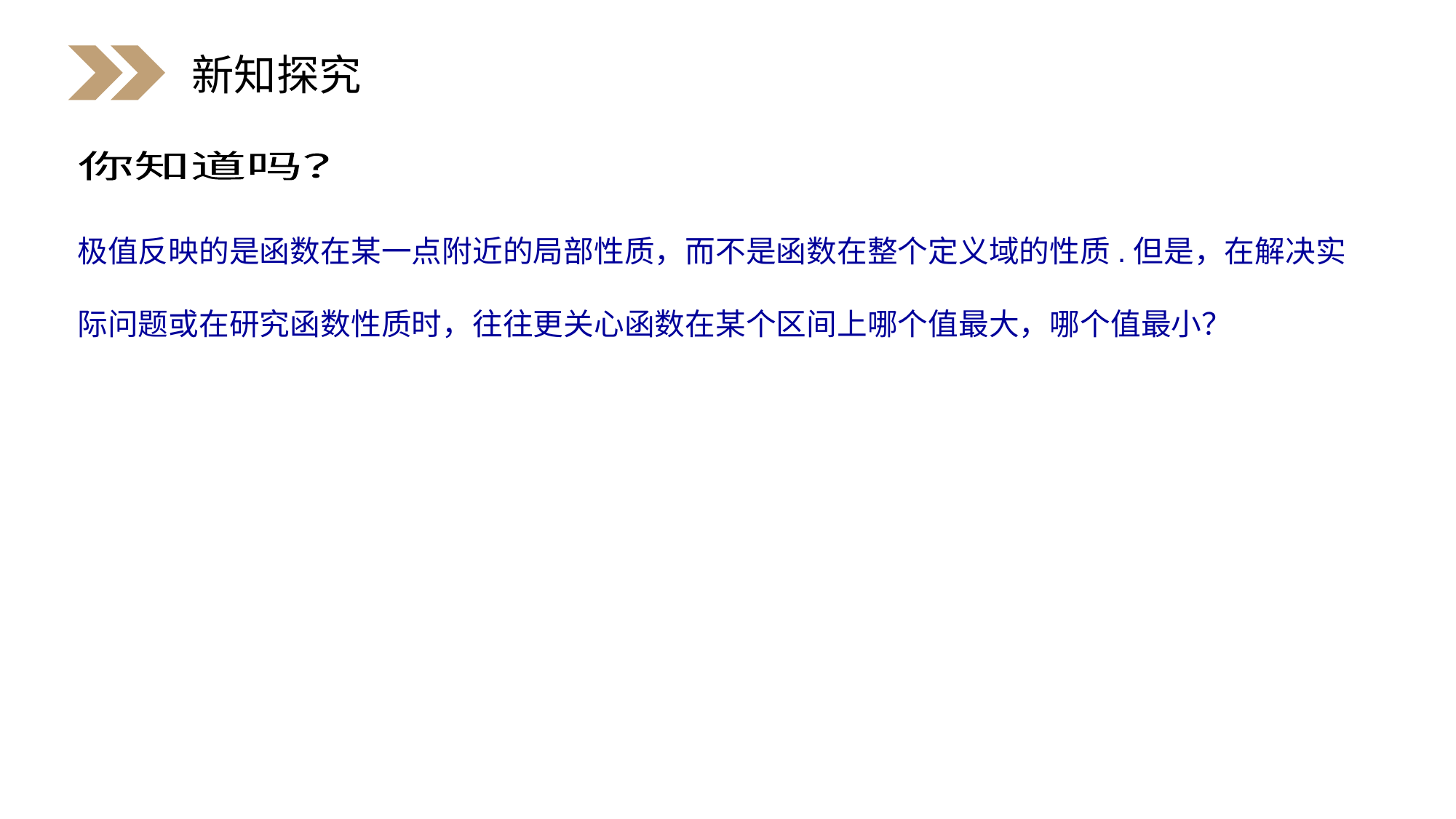

新知探究
你知道吗？
极值反映的是函数在某一点附近的局部性质，而不是函数在整个定义域的性质.但是，在解决实际问题或在研究函数性质时，往往更关心函数在某个区间上哪个值最大，哪个值最小？